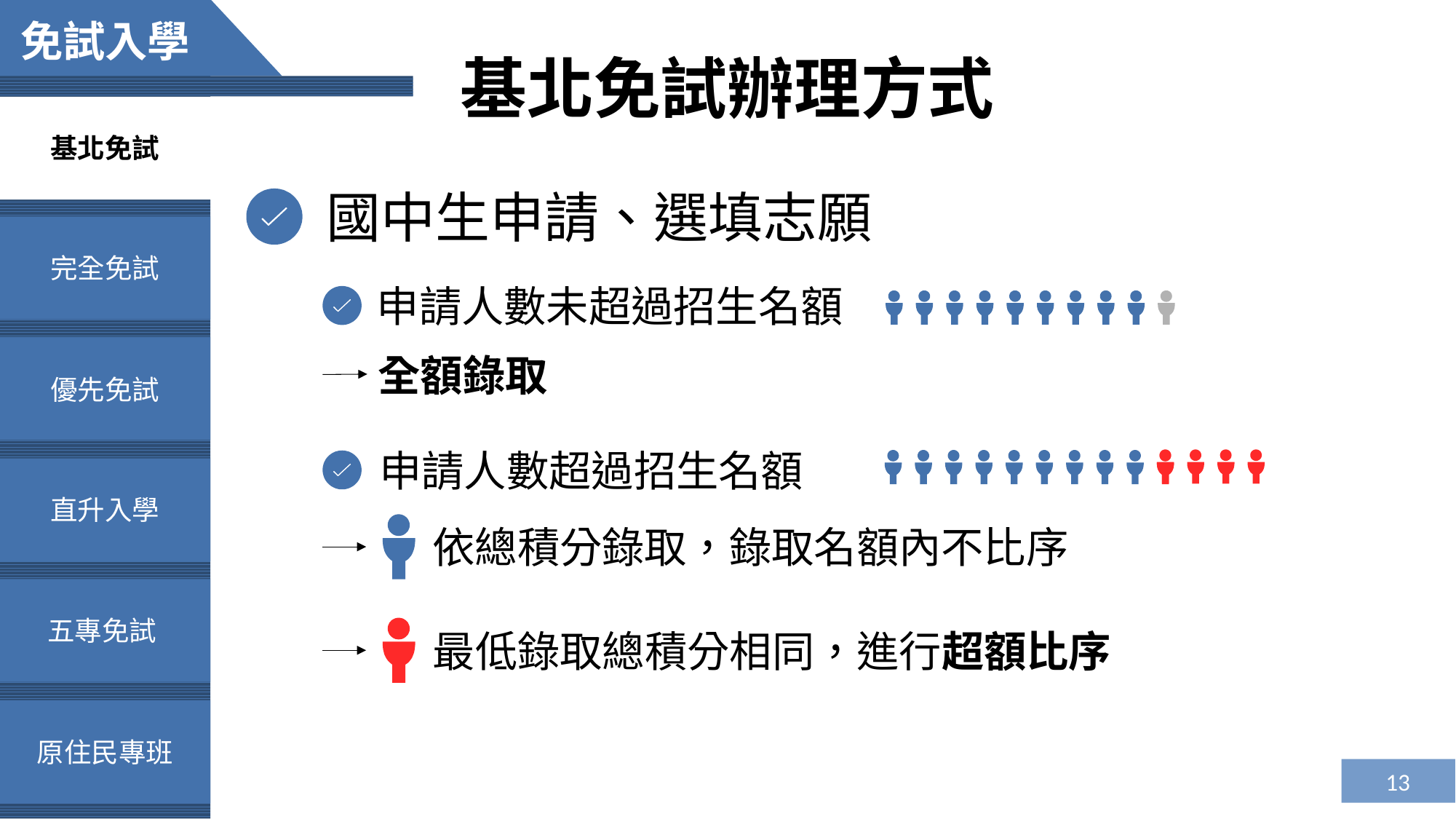

免試入學

基北免試辦理方式

基北免試
國中生申請、選填志願

完全免試
申請人數未超過招生名額

全額錄取
優先免試
申請人數超過招生名額

直升入學

依總積分錄取，錄取名額內不比序

五專免試

最低錄取總積分相同，進行超額比序

原住民專班

13